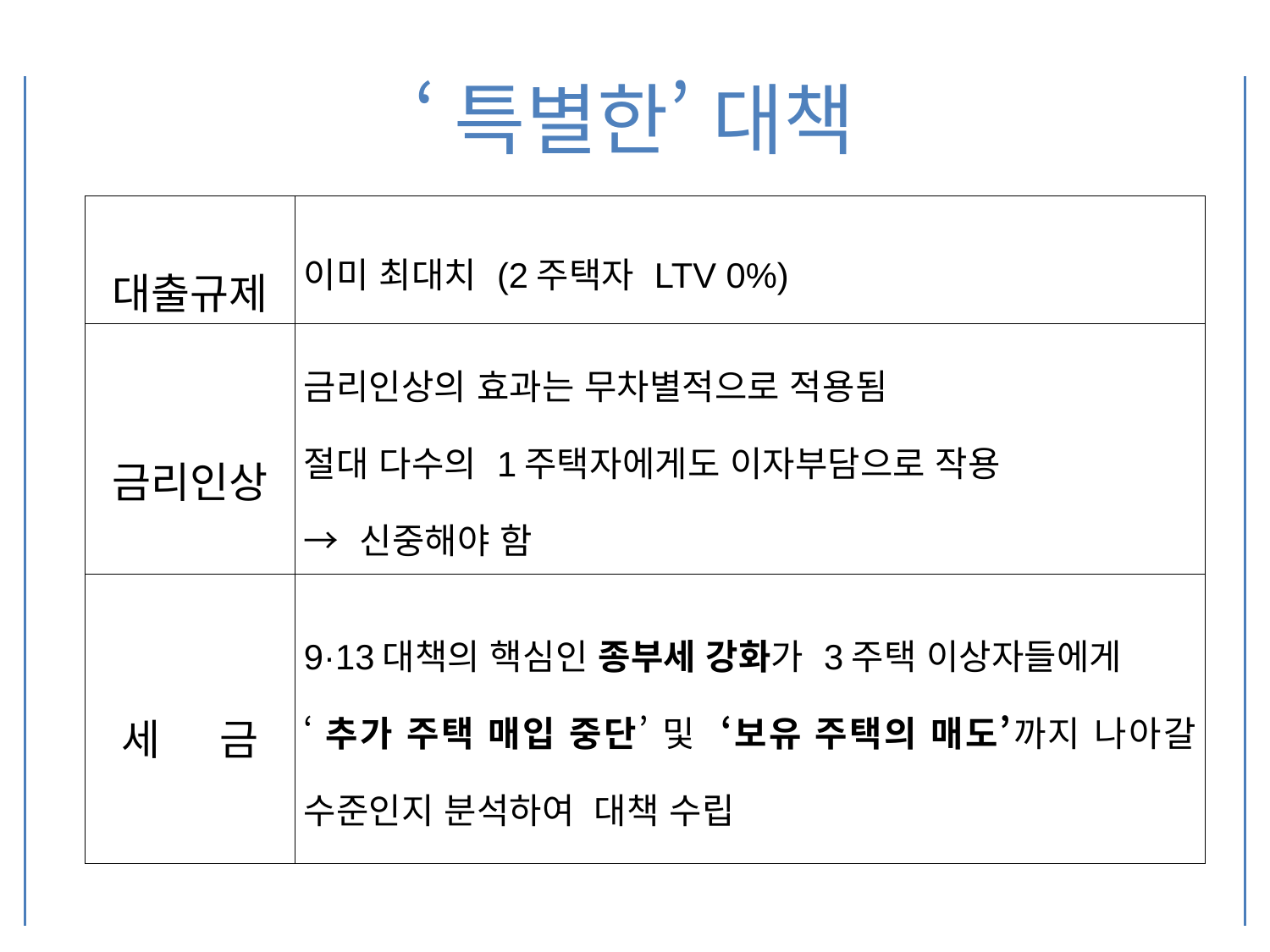

# ‘특별한’ 대책
| 대출규제 | 이미 최대치 (2주택자 LTV 0%) |
| --- | --- |
| 금리인상 | 금리인상의 효과는 무차별적으로 적용됨 절대 다수의 1주택자에게도 이자부담으로 작용 → 신중해야 함 |
| 세 금 | 9·13대책의 핵심인 종부세 강화가 3주택 이상자들에게 ‘추가 주택 매입 중단’ 및 ‘보유 주택의 매도’까지 나아갈 수준인지 분석하여 대책 수립 |